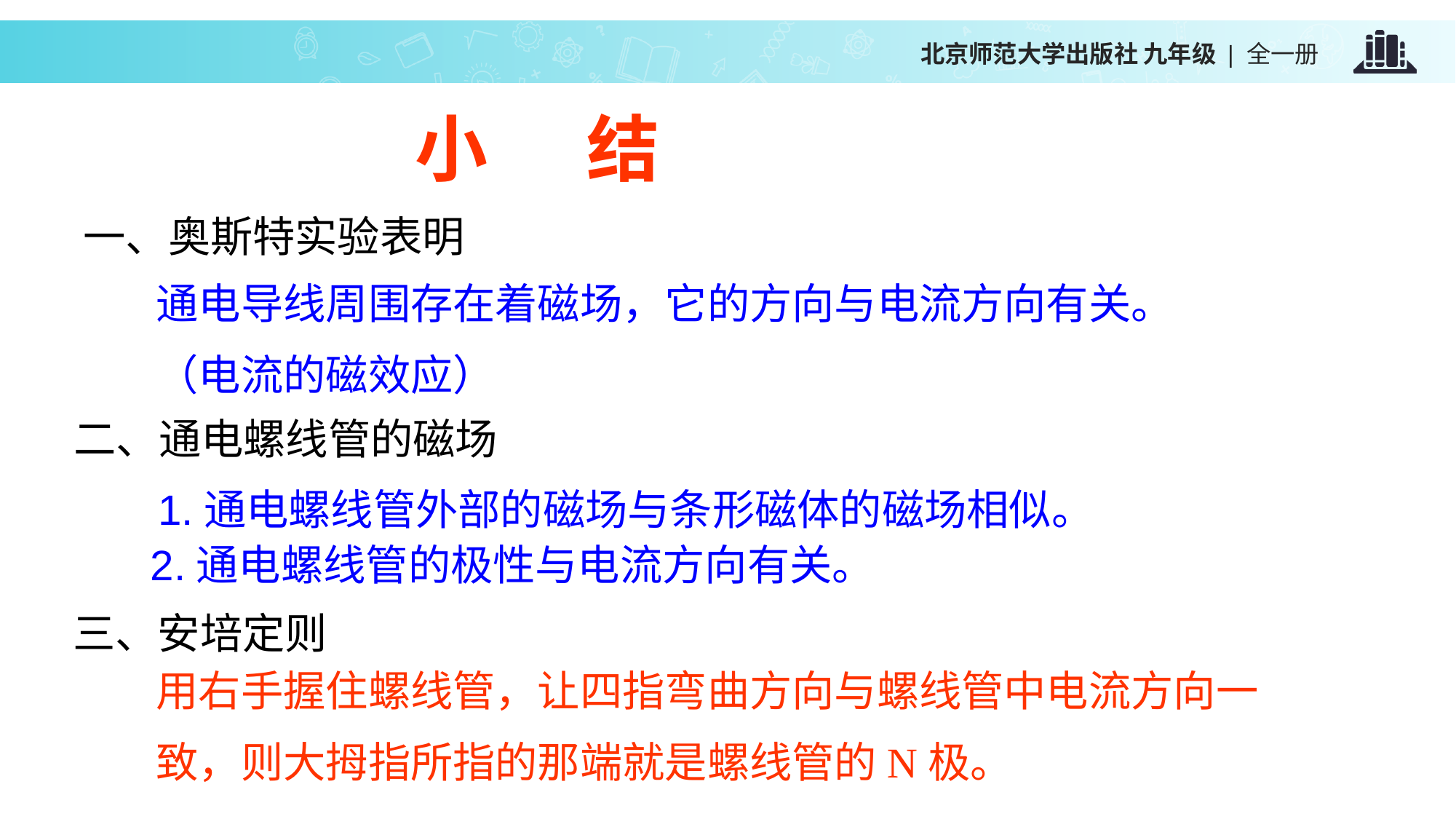

小      结
一、奥斯特实验表明
通电导线周围存在着磁场，它的方向与电流方向有关。（电流的磁效应）
二、通电螺线管的磁场
1.通电螺线管外部的磁场与条形磁体的磁场相似。
2.通电螺线管的极性与电流方向有关。
三、安培定则
用右手握住螺线管，让四指弯曲方向与螺线管中电流方向一致，则大拇指所指的那端就是螺线管的N极。